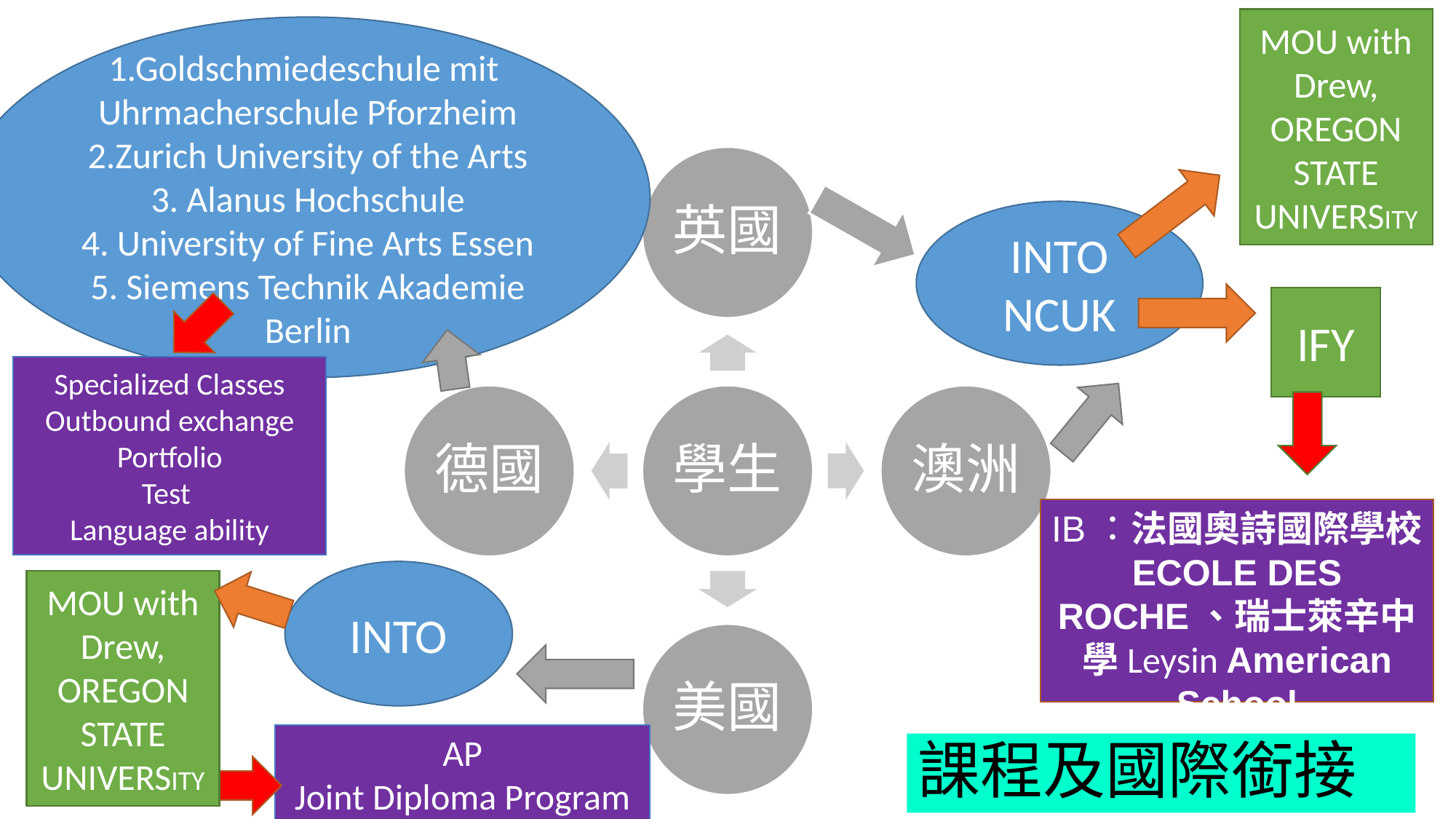

MOU with
Drew, OREGON STATE UNIVERSITY
1.Goldschmiedeschule mit
Uhrmacherschule Pforzheim
2.Zurich University of the Arts
3. Alanus Hochschule
4. University of Fine Arts Essen
5. Siemens Technik Akademie Berlin

英國

德國
學生
澳洲

美國

INTO
NCUK

IFY

Specialized Classes
Outbound exchange
Portfolio
Test
Language ability

IB：法國奧詩國際學校ECOLE DES ROCHE、瑞士萊辛中學Leysin American School

INTO
MOU with
Drew, OREGON STATE UNIVERSITY

AP
Joint Diploma Program
# 課程及國際銜接